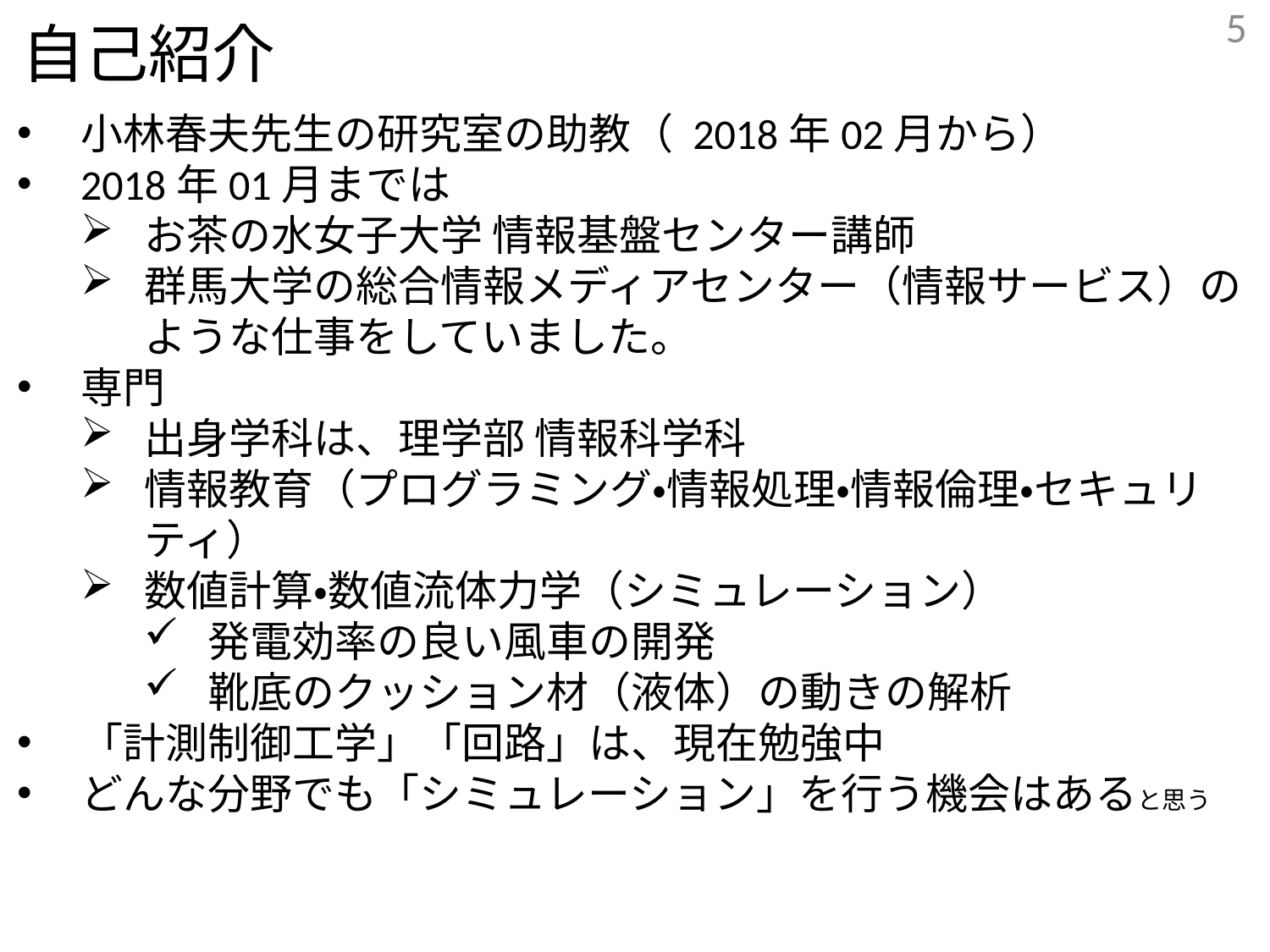

5
自己紹介
小林春夫先生の研究室の助教（ 2018年02月から）
2018年01月までは
お茶の水女子大学 情報基盤センター講師
群馬大学の総合情報メディアセンター（情報サービス）のような仕事をしていました。
専門
出身学科は、理学部 情報科学科
情報教育（プログラミング・情報処理・情報倫理・セキュリティ）
数値計算・数値流体力学（シミュレーション）
発電効率の良い風車の開発
靴底のクッション材（液体）の動きの解析
「計測制御工学」「回路」は、現在勉強中
どんな分野でも「シミュレーション」を行う機会はあると思う